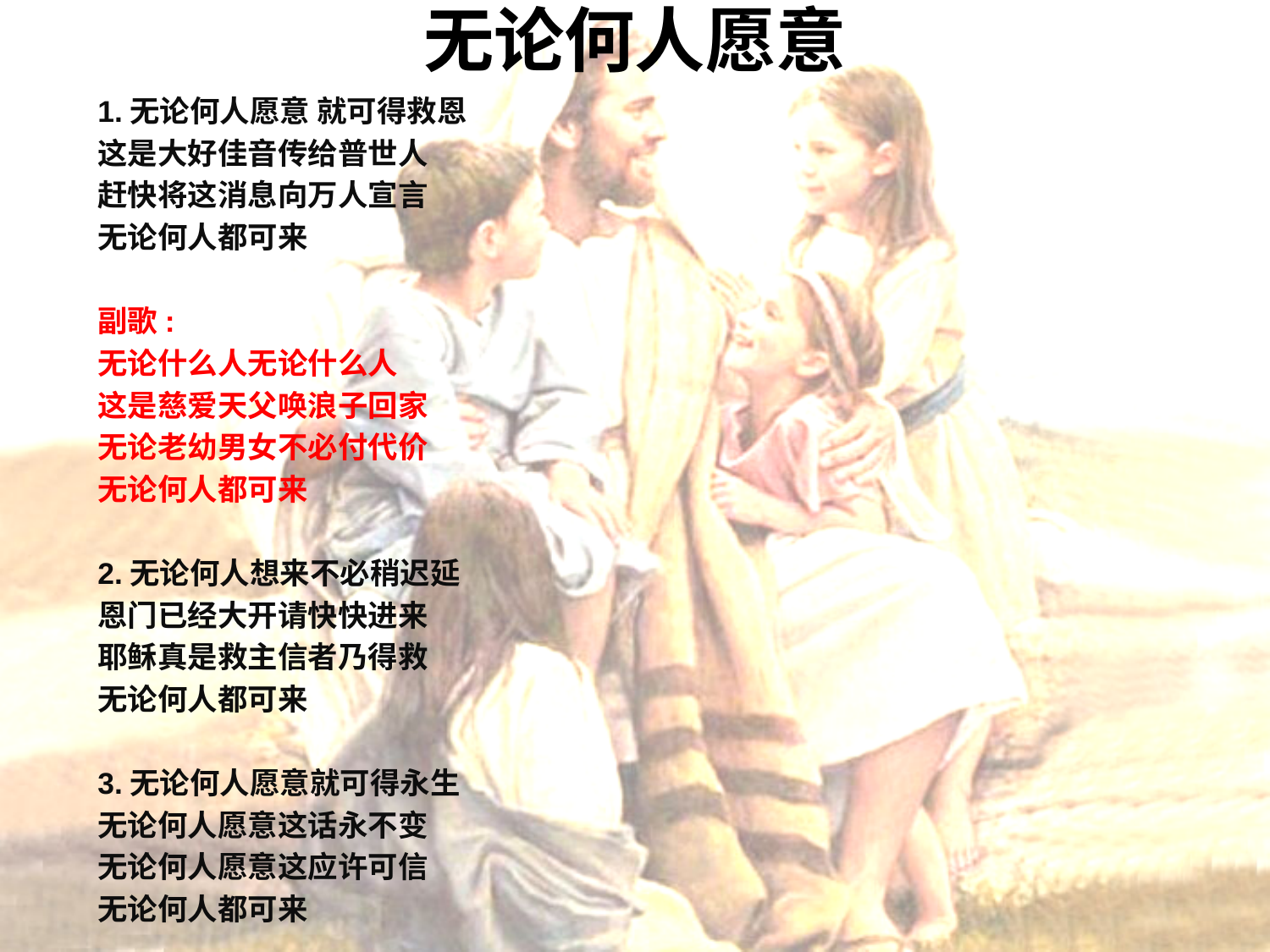

无论何人愿意
1.无论何人愿意 就可得救恩
这是大好佳音传给普世人
赶快将这消息向万人宣言
无论何人都可来

副歌:
无论什么人无论什么人
这是慈爱天父唤浪子回家
无论老幼男女不必付代价
无论何人都可来

2.无论何人想来不必稍迟延
恩门已经大开请快快进来
耶稣真是救主信者乃得救
无论何人都可来

3.无论何人愿意就可得永生
无论何人愿意这话永不变
无论何人愿意这应许可信
无论何人都可来